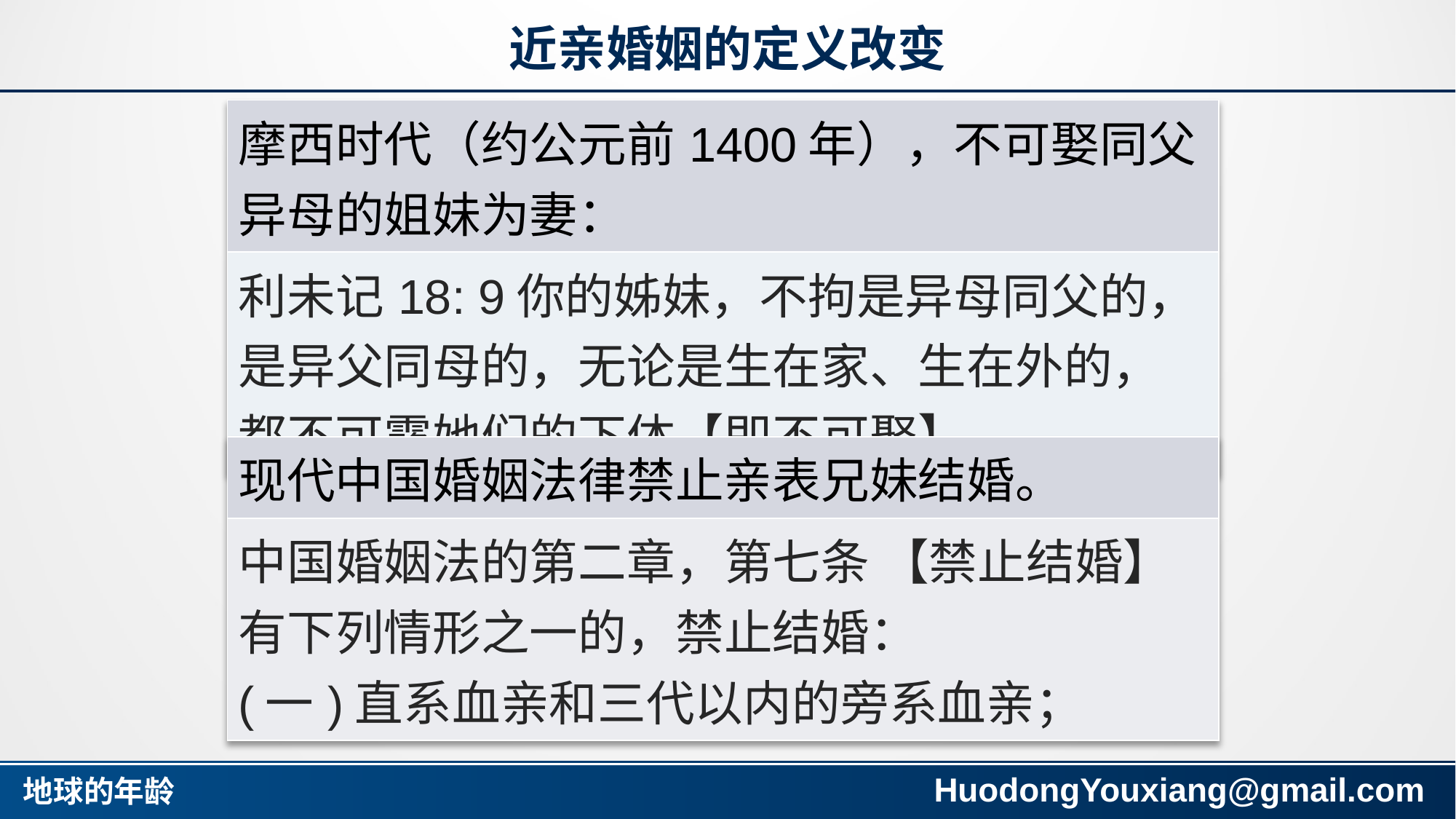

# 近亲婚姻的定义改变
| 摩西时代（约公元前1400年），不可娶同父异母的姐妹为妻： |
| --- |
| 利未记18: 9你的姊妹，不拘是异母同父的，是异父同母的，无论是生在家、生在外的，都不可露她们的下体【即不可娶】。 |
| 现代中国婚姻法律禁止亲表兄妹结婚。 |
| --- |
| 中国婚姻法的第二章，第七条 【禁止结婚】有下列情形之一的，禁止结婚： (一)直系血亲和三代以内的旁系血亲； |